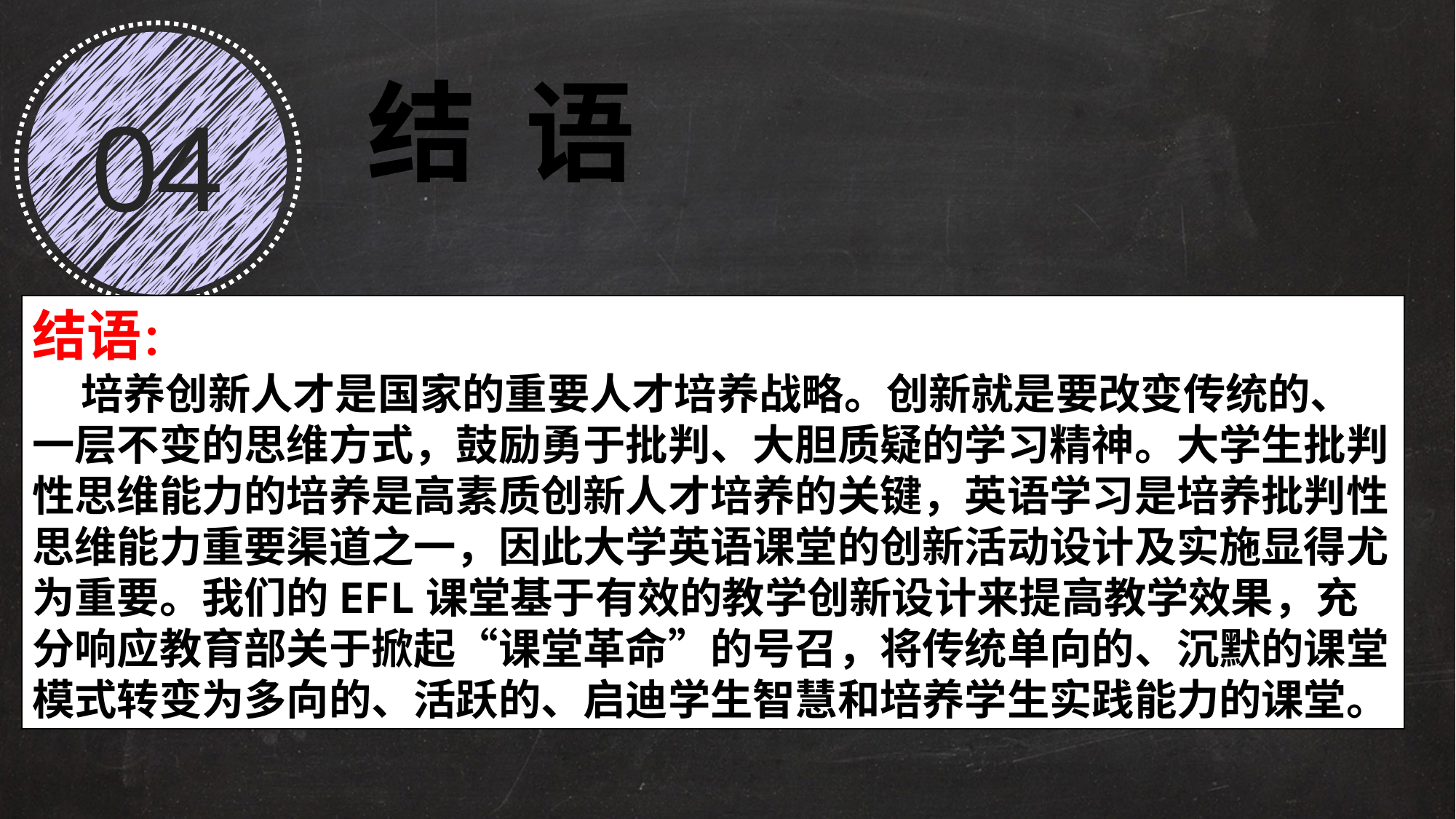

04
 结  语
结语：
    培养创新人才是国家的重要人才培养战略。创新就是要改变传统的、一层不变的思维方式，鼓励勇于批判、大胆质疑的学习精神。大学生批判性思维能力的培养是高素质创新人才培养的关键，英语学习是培养批判性思维能力重要渠道之一，因此大学英语课堂的创新活动设计及实施显得尤为重要。我们的EFL课堂基于有效的教学创新设计来提高教学效果，充分响应教育部关于掀起“课堂革命”的号召，将传统单向的、沉默的课堂模式转变为多向的、活跃的、启迪学生智慧和培养学生实践能力的课堂。